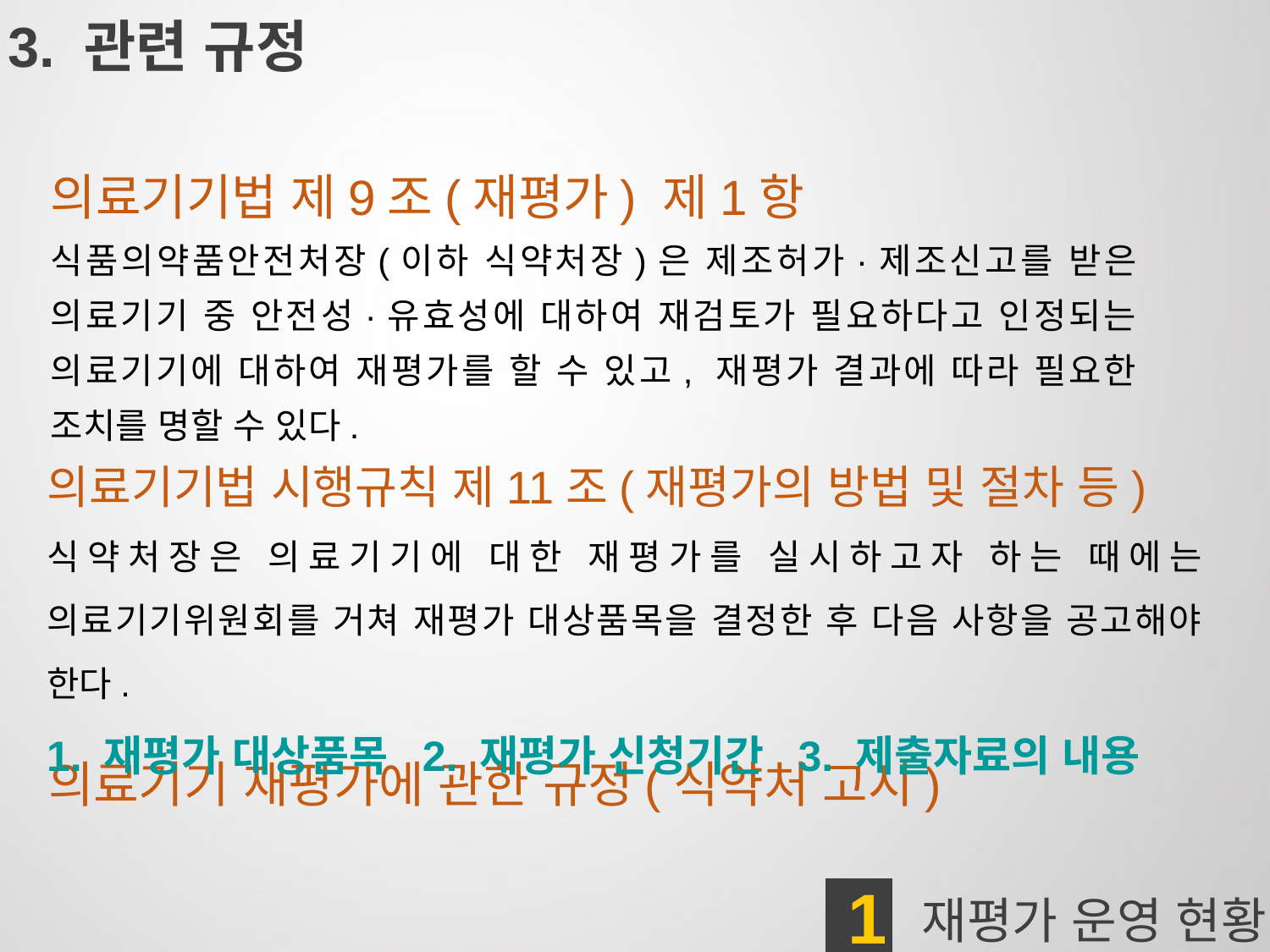

3. 관련 규정
의료기기법 제9조(재평가) 제1항
식품의약품안전처장(이하 식약처장)은 제조허가·제조신고를 받은 의료기기 중 안전성·유효성에 대하여 재검토가 필요하다고 인정되는 의료기기에 대하여 재평가를 할 수 있고, 재평가 결과에 따라 필요한 조치를 명할 수 있다.
의료기기법 시행규칙 제11조(재평가의 방법 및 절차 등)
식약처장은 의료기기에 대한 재평가를 실시하고자 하는 때에는 의료기기위원회를 거쳐 재평가 대상품목을 결정한 후 다음 사항을 공고해야 한다.
1. 재평가 대상품목  2. 재평가 신청기간  3. 제출자료의 내용
의료기기 재평가에 관한 규정(식약처 고시)
1

 재평가 운영 현황